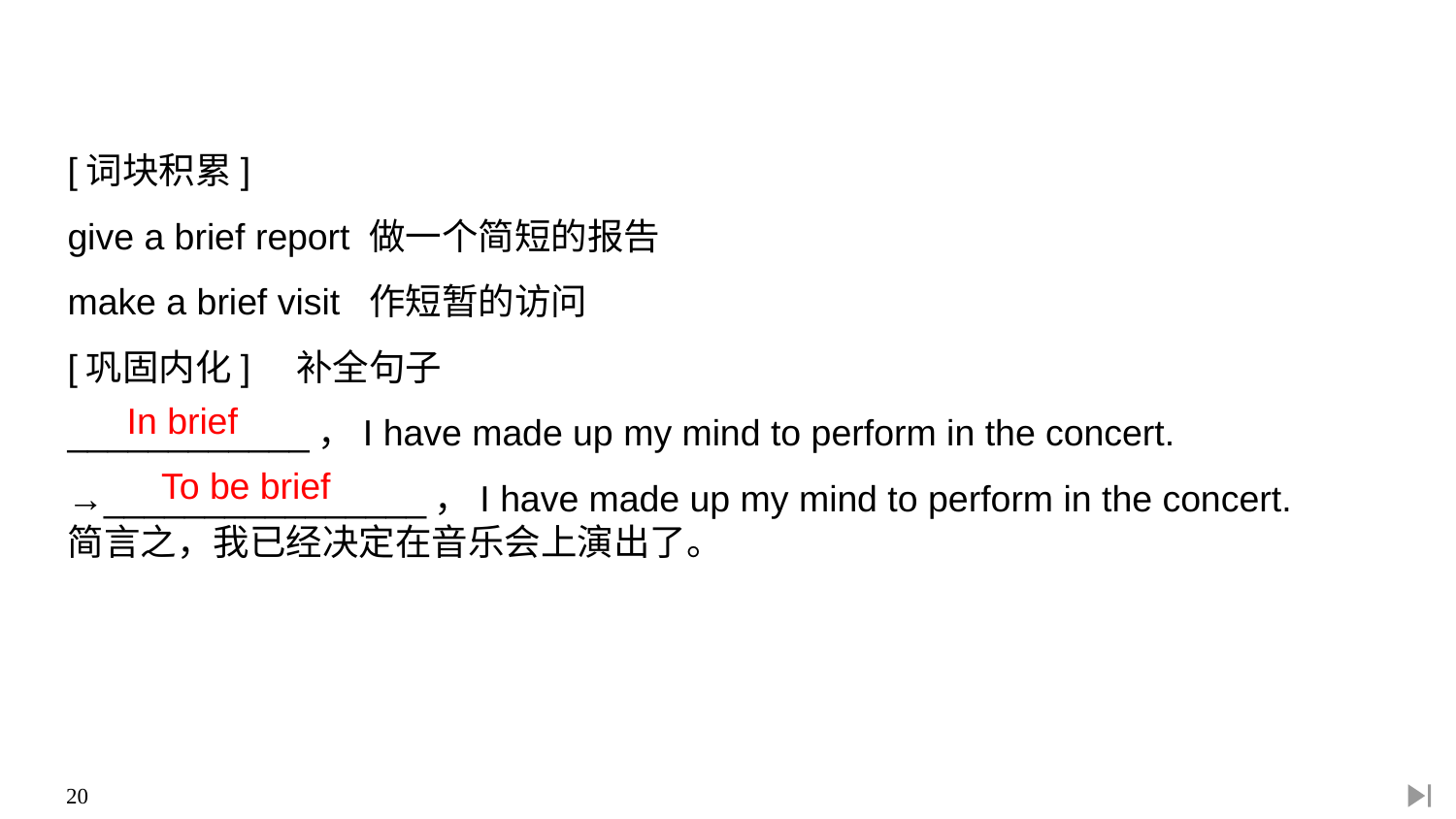

[词块积累]
give a brief report 做一个简短的报告
make a brief visit  作短暂的访问
[巩固内化]　补全句子
____________，I have made up my mind to perform in the concert.
→________________，I have made up my mind to perform in the concert.
简言之，我已经决定在音乐会上演出了。
In brief
To be brief